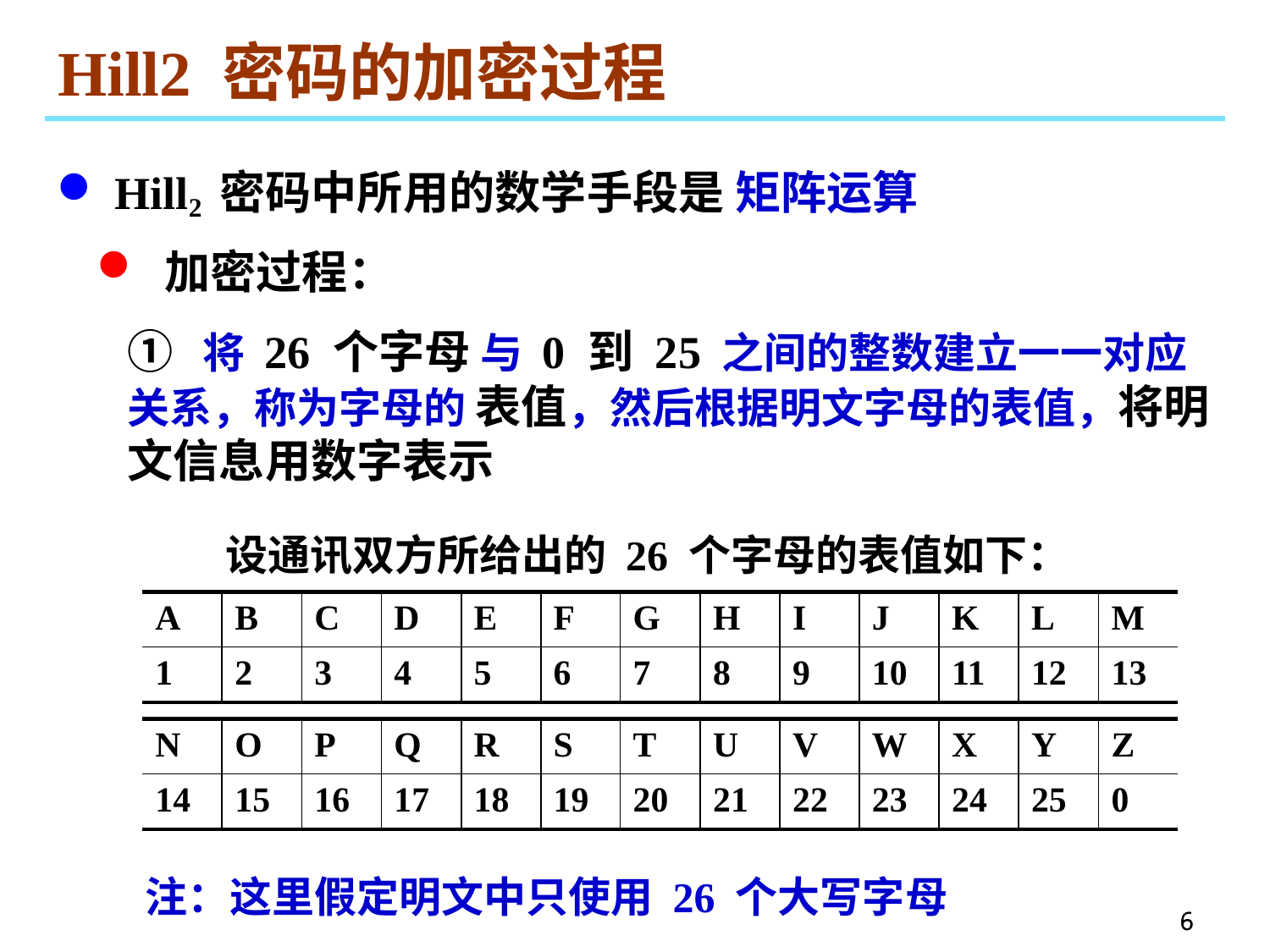

# Hill2 密码的加密过程
 Hill2 密码中所用的数学手段是 矩阵运算
 加密过程：
①  将 26 个字母 与 0 到 25 之间的整数建立一一对应关系，称为字母的 表值，然后根据明文字母的表值，将明文信息用数字表示
设通讯双方所给出的 26 个字母的表值如下：
| A | B | C | D | E | F | G | H | I | J | K | L | M |
| --- | --- | --- | --- | --- | --- | --- | --- | --- | --- | --- | --- | --- |
| 1 | 2 | 3 | 4 | 5 | 6 | 7 | 8 | 9 | 10 | 11 | 12 | 13 |
| N | O | P | Q | R | S | T | U | V | W | X | Y | Z |
| --- | --- | --- | --- | --- | --- | --- | --- | --- | --- | --- | --- | --- |
| 14 | 15 | 16 | 17 | 18 | 19 | 20 | 21 | 22 | 23 | 24 | 25 | 0 |
注：这里假定明文中只使用 26 个大写字母
6